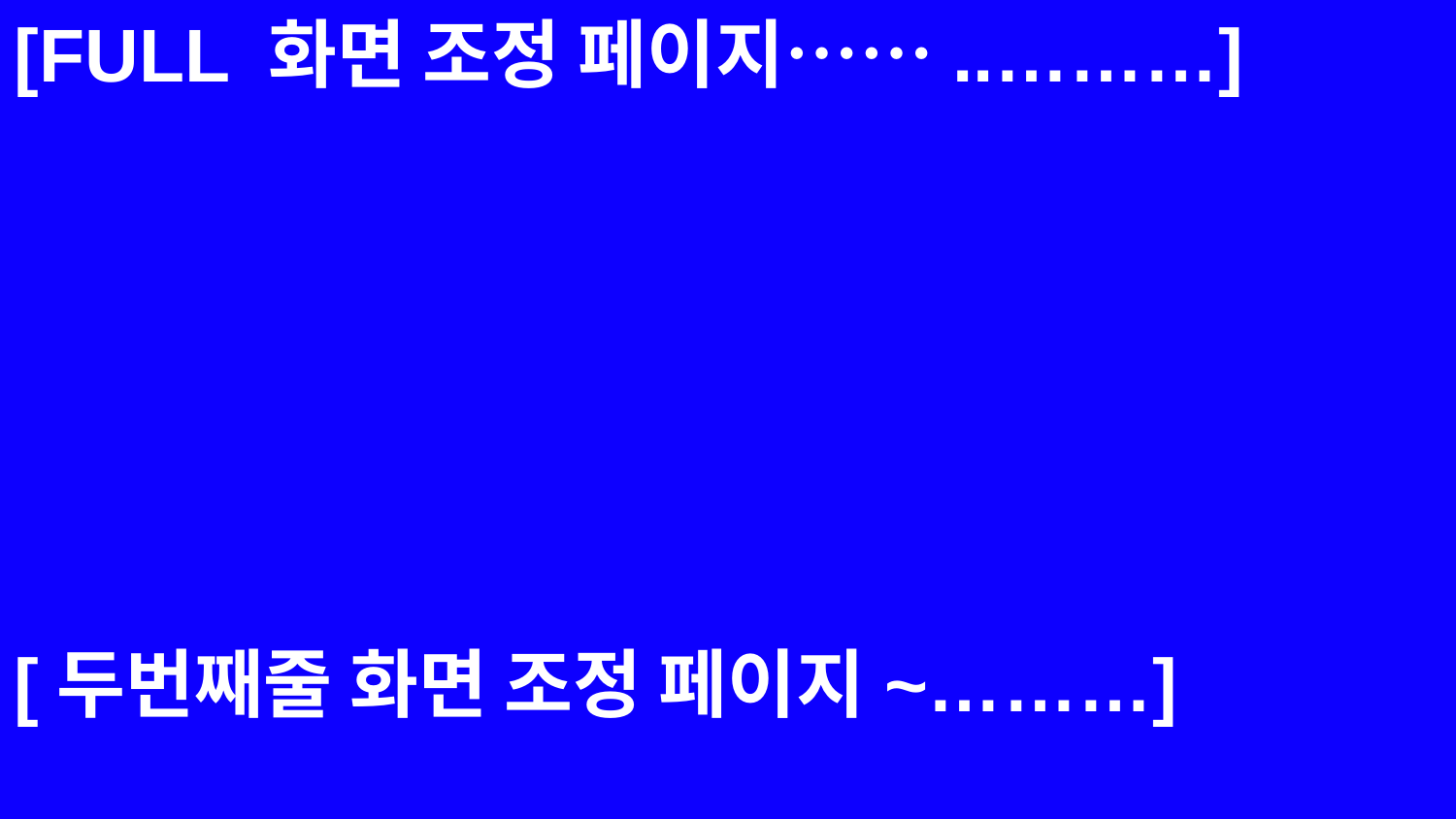

[FULL 화면 조정 페이지……..………]
[두번째줄 화면 조정 페이지~………]